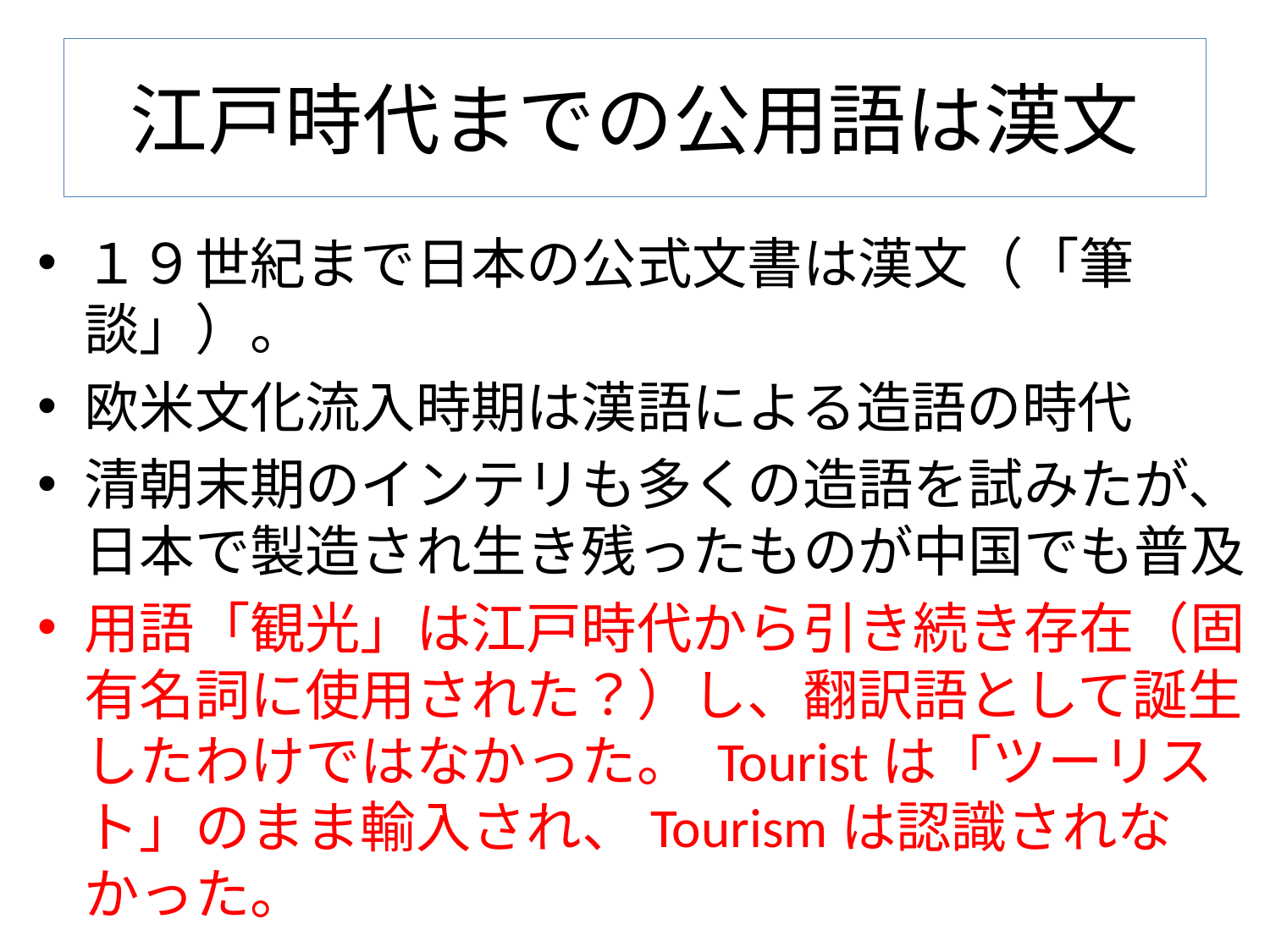

# 江戸時代までの公用語は漢文
１９世紀まで日本の公式文書は漢文（「筆談」）。
欧米文化流入時期は漢語による造語の時代
清朝末期のインテリも多くの造語を試みたが、日本で製造され生き残ったものが中国でも普及
用語「観光」は江戸時代から引き続き存在（固有名詞に使用された？）し、翻訳語として誕生したわけではなかった。 Touristは「ツーリスト」のまま輸入され、Tourismは認識されなかった。